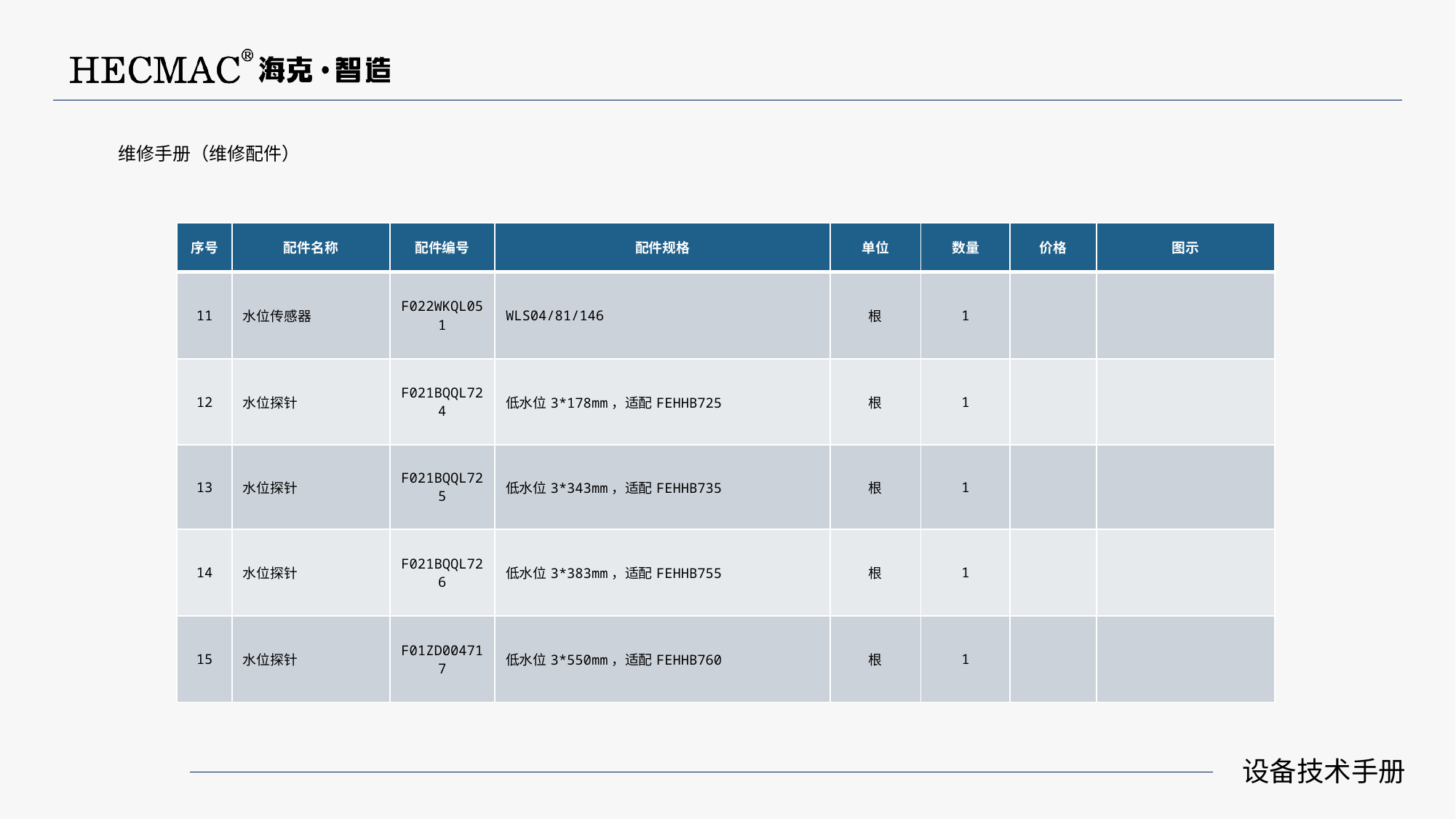

维修手册（维修配件）
| 序号 | 配件名称 | 配件编号 | 配件规格 | 单位 | 数量 | 价格 | 图示 |
| --- | --- | --- | --- | --- | --- | --- | --- |
| 11 | 水位传感器 | F022WKQL051 | WLS04/81/146 | 根 | 1 |  |  |
| 12 | 水位探针 | F021BQQL724 | 低水位3\*178mm，适配FEHHB725 | 根 | 1 |  |  |
| 13 | 水位探针 | F021BQQL725 | 低水位3\*343mm，适配FEHHB735 | 根 | 1 |  |  |
| 14 | 水位探针 | F021BQQL726 | 低水位3\*383mm，适配FEHHB755 | 根 | 1 |  |  |
| 15 | 水位探针 | F01ZD004717 | 低水位3\*550mm，适配FEHHB760 | 根 | 1 |  |  |